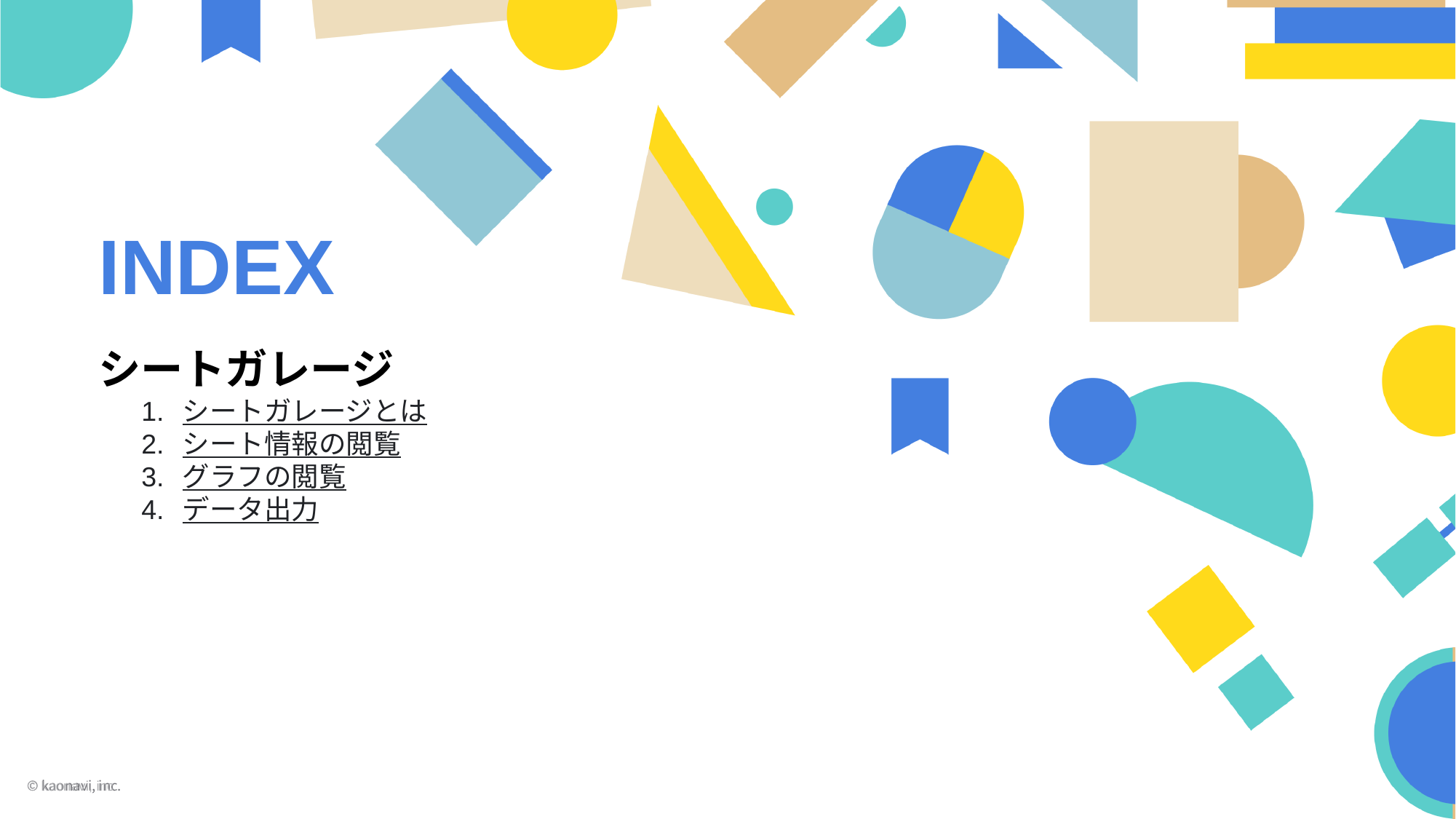

INDEX
シートガレージ
シートガレージとは
シート情報の閲覧
グラフの閲覧
データ出力
© kaonavi, inc.